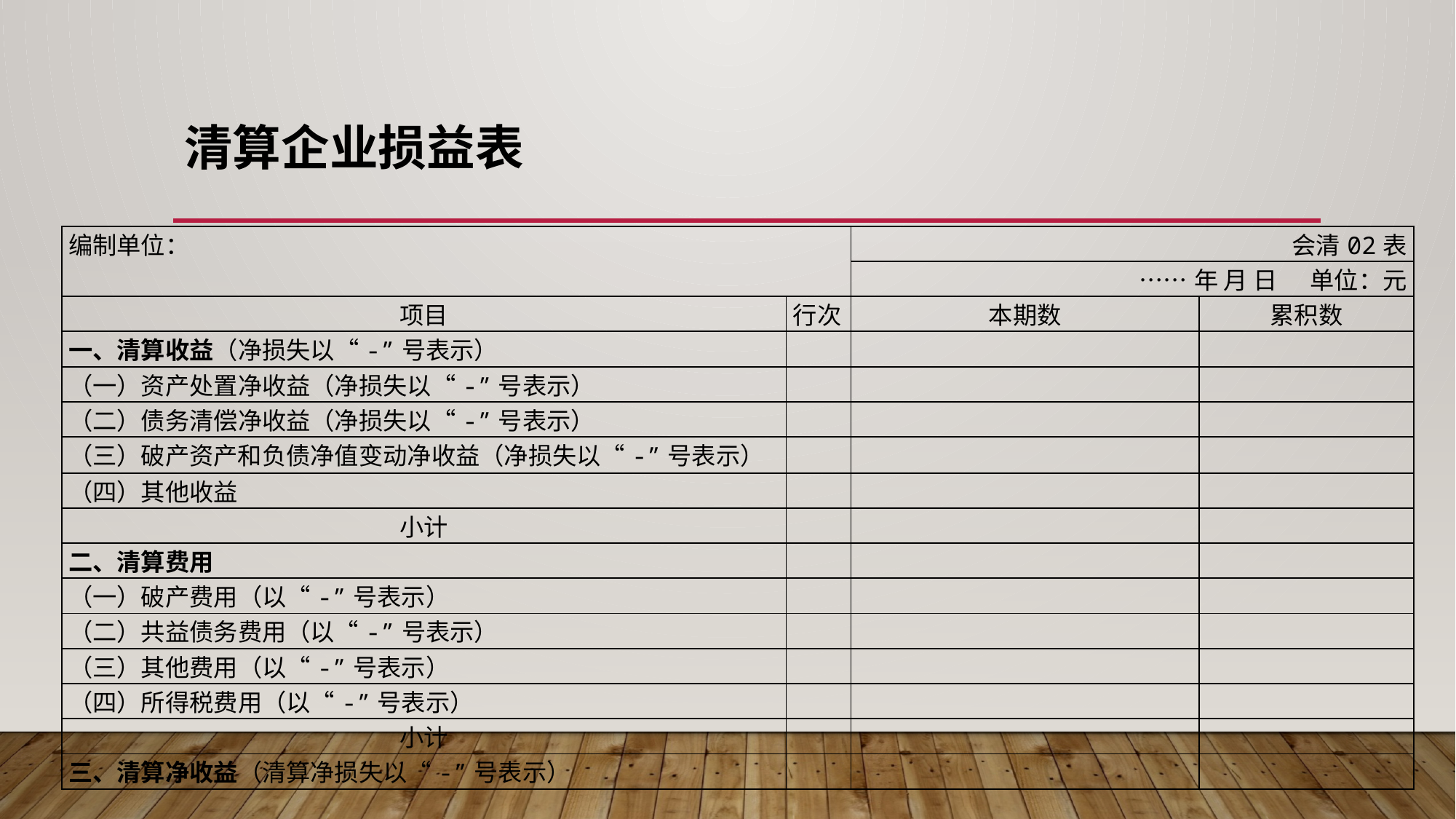

# 清算企业损益表
| 编制单位： |  | 会清02表 |  |
| --- | --- | --- | --- |
|  |  | ……年 月 日 单位：元 |  |
| 项目 | 行次 | 本期数 | 累积数 |
| 一、清算收益（净损失以“-”号表示） |  |  |  |
| （一）资产处置净收益（净损失以“-”号表示） |  |  |  |
| （二）债务清偿净收益（净损失以“-”号表示） |  |  |  |
| （三）破产资产和负债净值变动净收益（净损失以“-”号表示） |  |  |  |
| （四）其他收益 |  |  |  |
| 小计 |  |  |  |
| 二、清算费用 |  |  |  |
| （一）破产费用（以“-”号表示） |  |  |  |
| （二）共益债务费用（以“-”号表示） |  |  |  |
| （三）其他费用（以“-”号表示） |  |  |  |
| （四）所得税费用（以“-”号表示） |  |  |  |
| 小计 |  |  |  |
| 三、清算净收益（清算净损失以“-”号表示） |  |  |  |